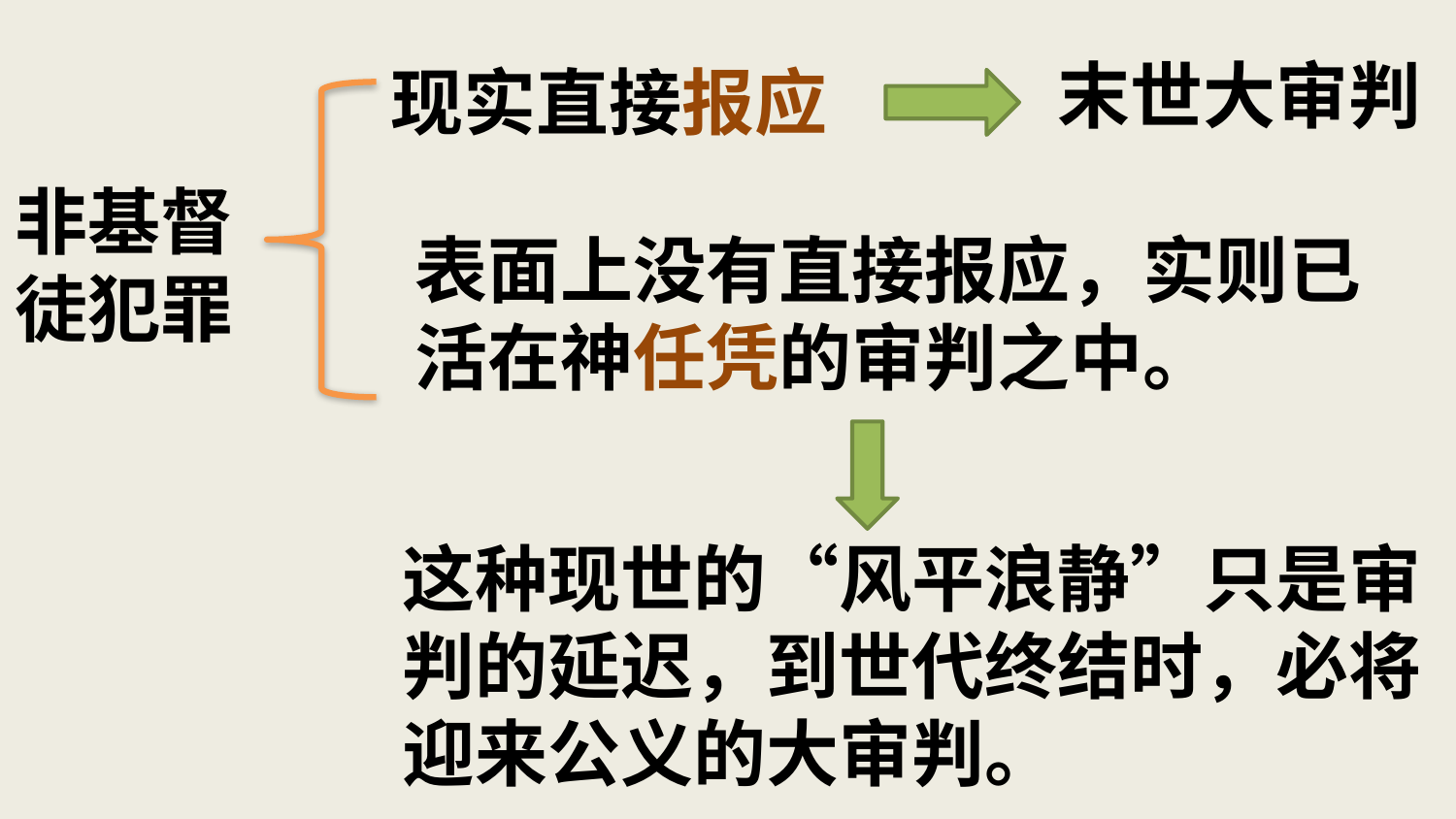

现实直接报应
末世大审判

# 非基督徒犯罪
表面上没有直接报应，实则已活在神任凭的审判之中。

这种现世的“风平浪静”只是审判的延迟，到世代终结时，必将迎来公义的大审判。